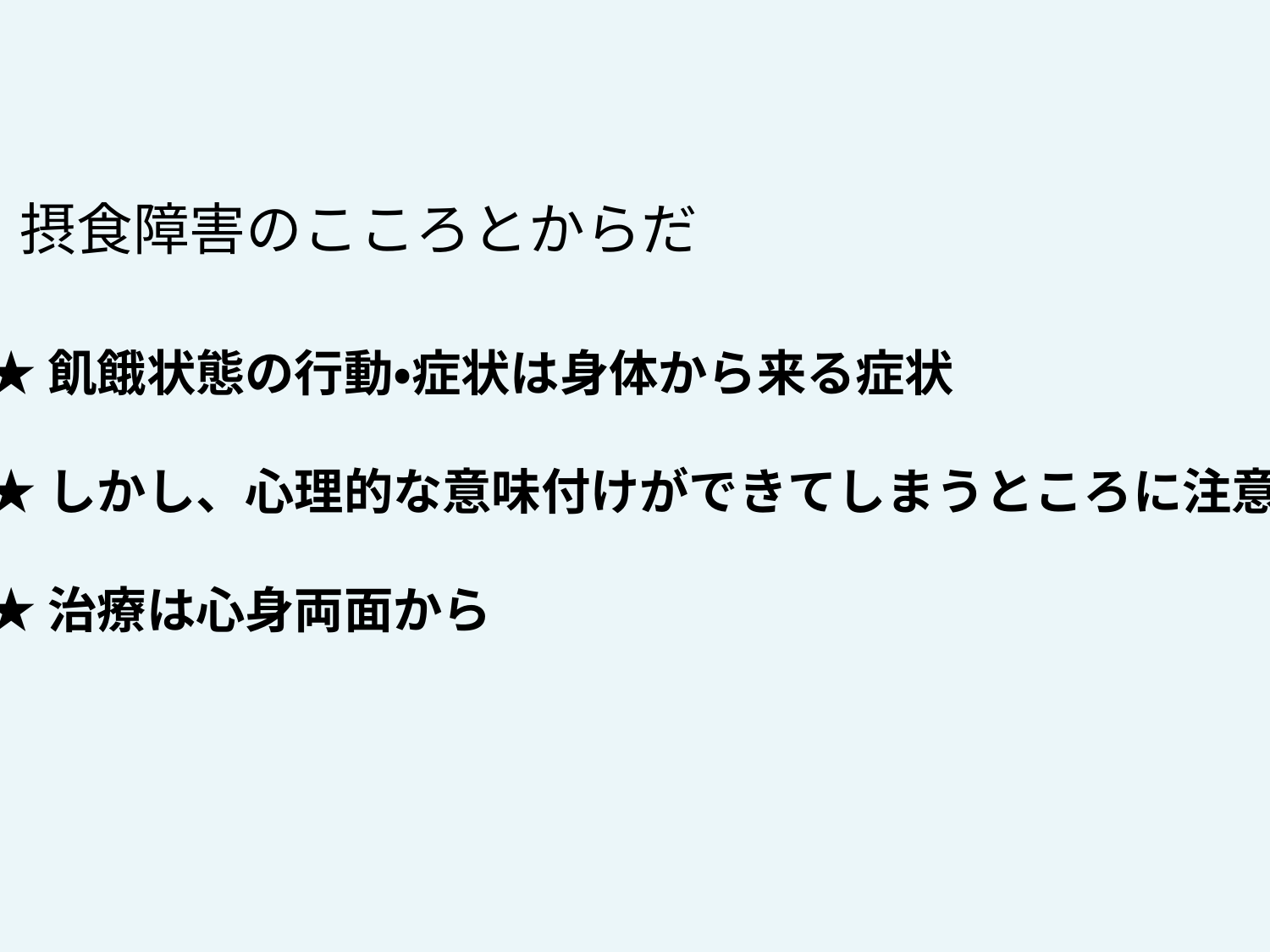

摂食障害のこころとからだ
★飢餓状態の行動・症状は身体から来る症状

★しかし、心理的な意味付けができてしまうところに注意

★治療は心身両面から